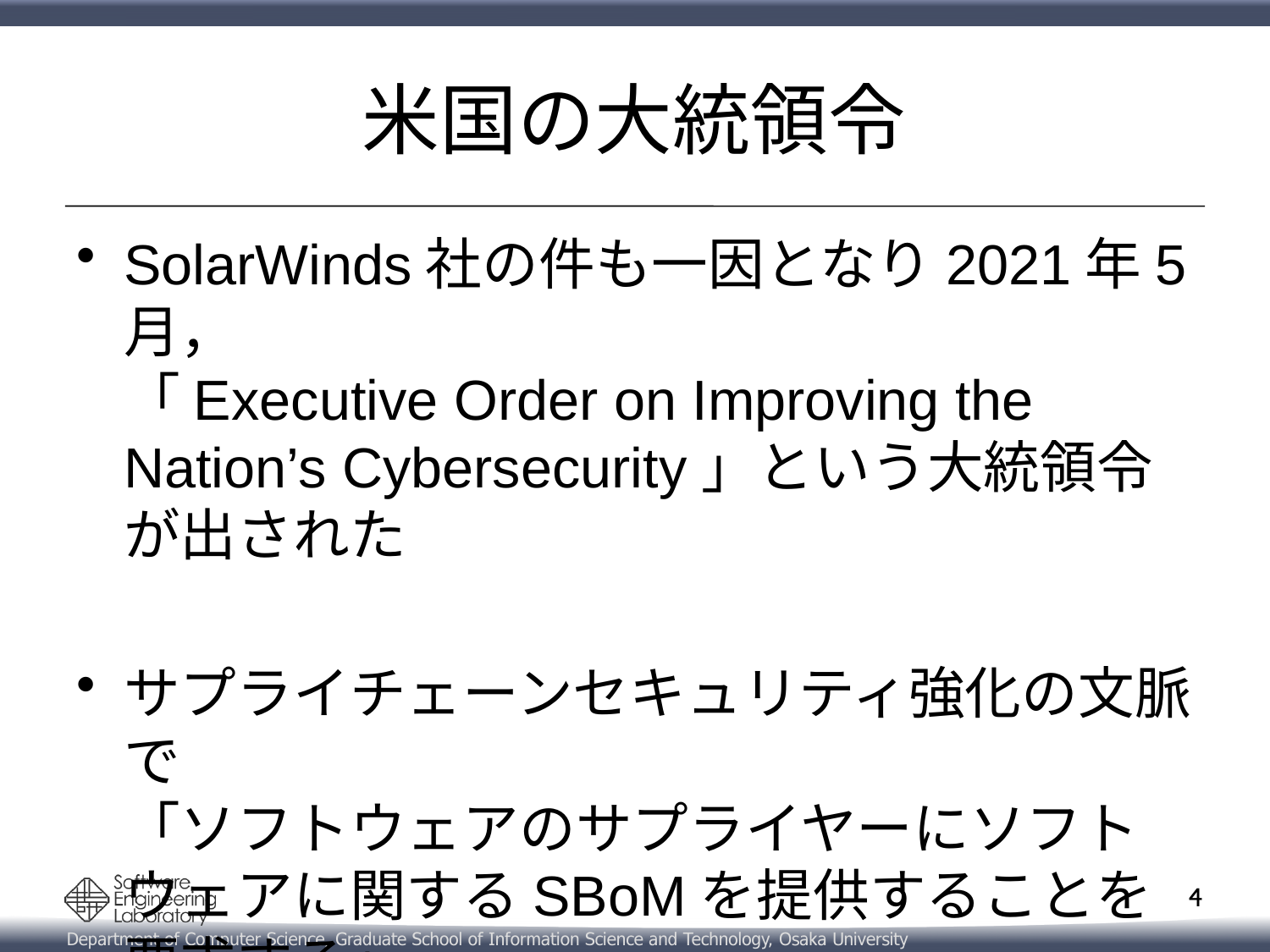

# 米国の大統領令
SolarWinds社の件も一因となり2021年5月，
「Executive Order on Improving the Nation’s Cybersecurity」という大統領令
が出された

サプライチェーンセキュリティ強化の文脈で
「ソフトウェアのサプライヤーにソフトウェアに関するSBoMを提供することを要求する」
というガイドラインを示している

4